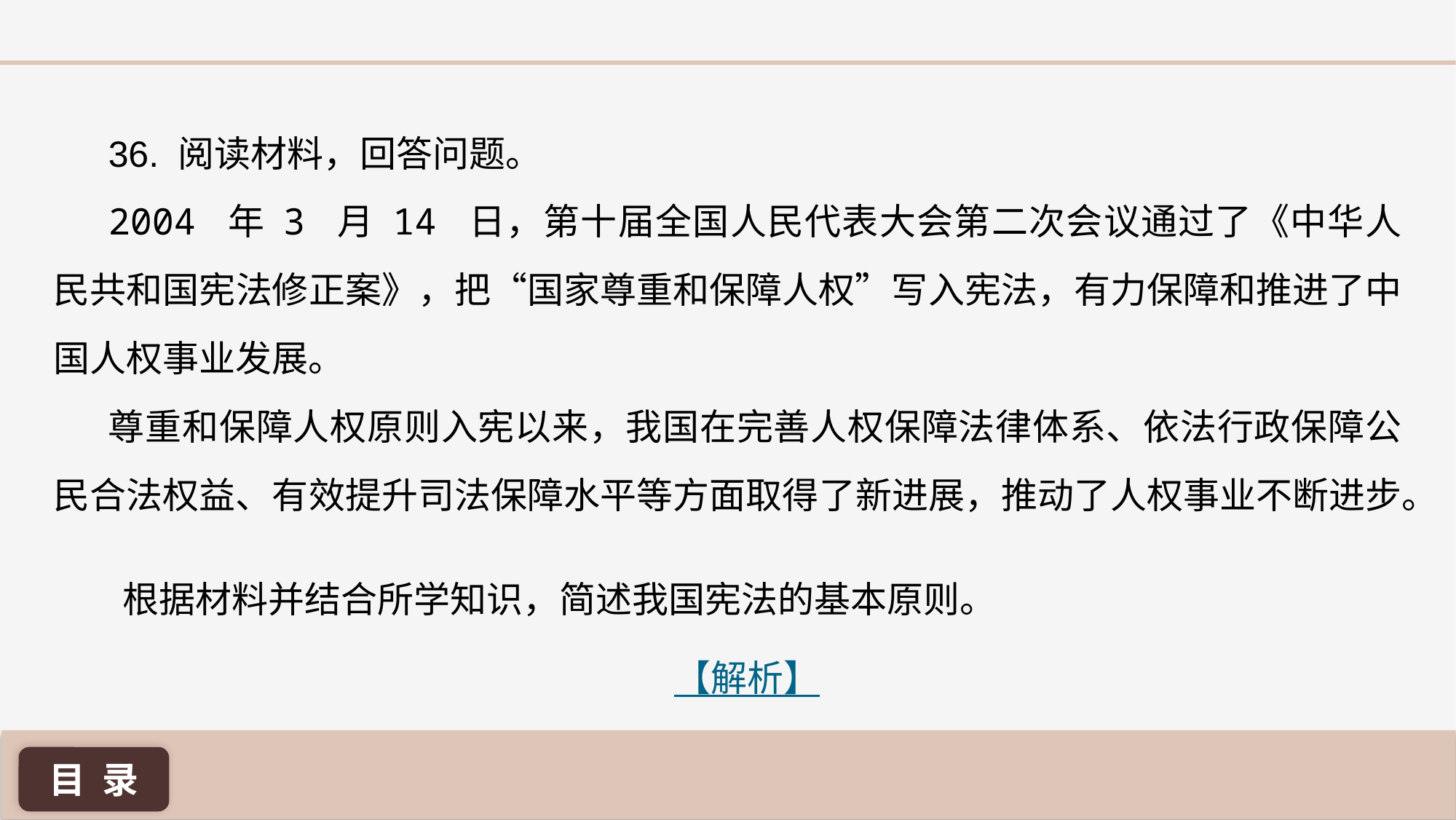

36. 阅读材料，回答问题。
2004 年 3 月 14 日，第十届全国人民代表大会第二次会议通过了《中华人民共和国宪法修正案》，把“国家尊重和保障人权”写入宪法，有力保障和推进了中国人权事业发展。
尊重和保障人权原则入宪以来，我国在完善人权保障法律体系、依法行政保障公民合法权益、有效提升司法保障水平等方面取得了新进展，推动了人权事业不断进步。
根据材料并结合所学知识，简述我国宪法的基本原则。
【解析】